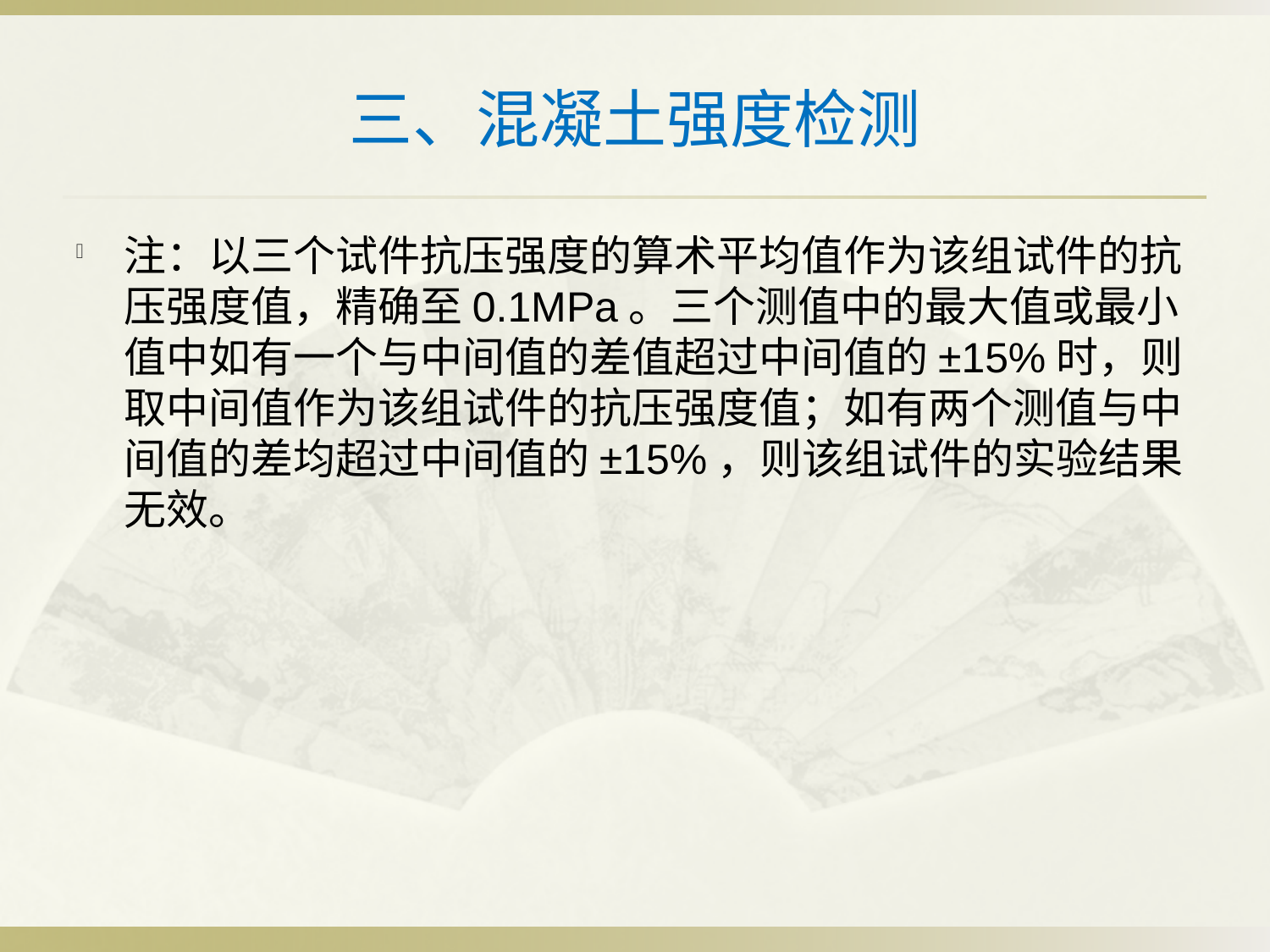

# 三、混凝土强度检测
注：以三个试件抗压强度的算术平均值作为该组试件的抗压强度值，精确至0.1MPa。三个测值中的最大值或最小值中如有一个与中间值的差值超过中间值的±15%时，则取中间值作为该组试件的抗压强度值；如有两个测值与中间值的差均超过中间值的±15%，则该组试件的实验结果无效。